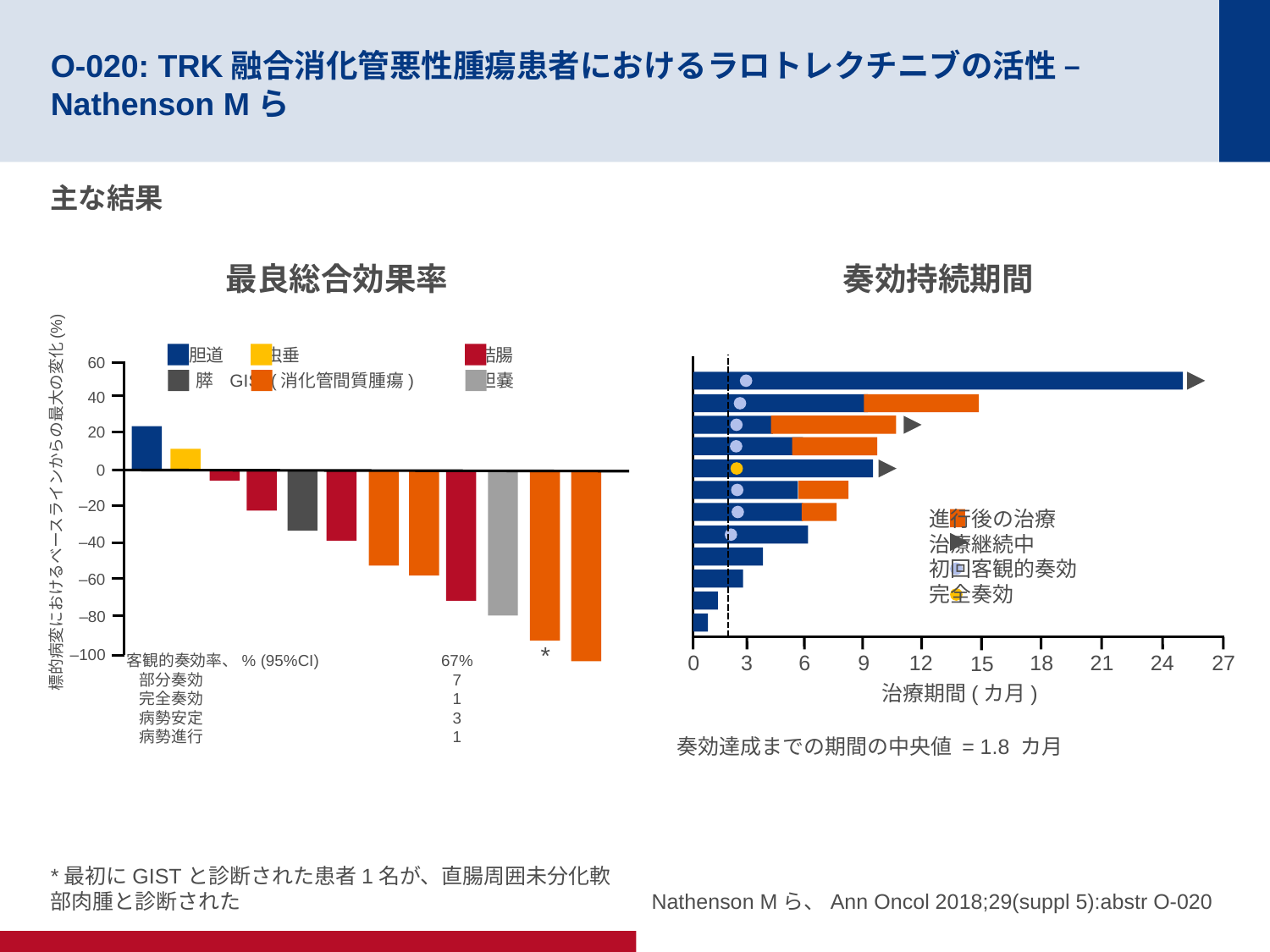

# O-020: TRK融合消化管悪性腫瘍患者におけるラロトレクチニブの活性 – Nathenson Mら
主な結果
最良総合効果率
奏効持続期間
胆道
虫垂
結腸

膵
GIST(消化管間質腫瘍)
胆嚢

60

0
3
6
9
12
18
21
24
27
15
治療期間(カ月)
奏効達成までの期間の中央値 = 1.8 カ月

40

20

0

標的病変におけるベースラインからの最大の変化(%)

–20
進行後の治療
治療継続中
初回客観的奏効
完全奏効

–40

–60

–80

*
–100
客観的奏効率、% (95%CI)
部分奏効
完全奏効
病勢安定
病勢進行
67%
7
1
3
1
*最初にGISTと診断された患者1名が、直腸周囲未分化軟部肉腫と診断された
Nathenson Mら、Ann Oncol 2018;29(suppl 5):abstr O-020